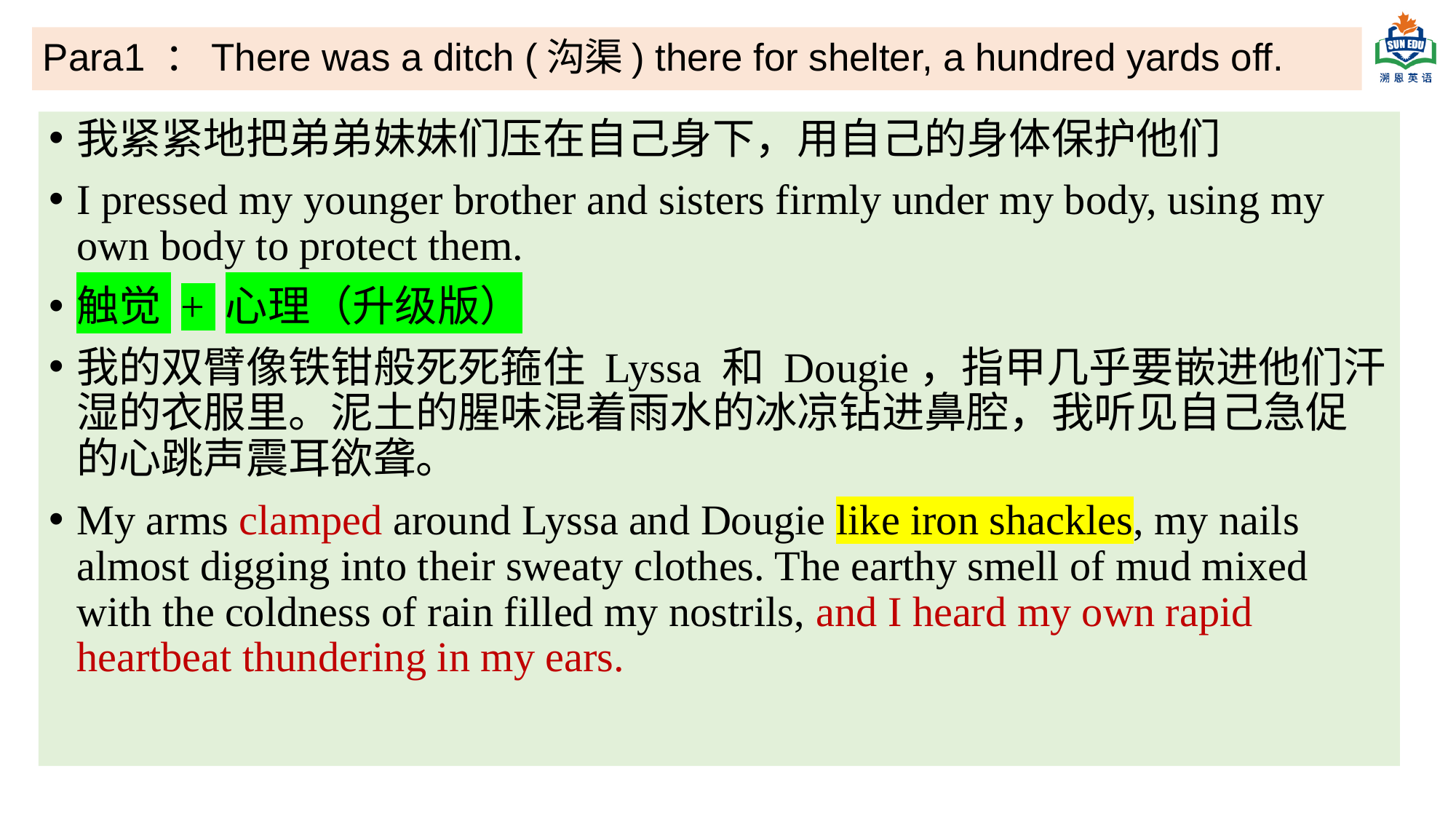

Para1 ：There was a ditch (沟渠) there for shelter, a hundred yards off.
我紧紧地把弟弟妹妹们压在自己身下，用自己的身体保护他们
I pressed my younger brother and sisters firmly under my body, using my own body to protect them.
触觉 + 心理（升级版）
我的双臂像铁钳般死死箍住 Lyssa 和 Dougie，指甲几乎要嵌进他们汗湿的衣服里。泥土的腥味混着雨水的冰凉钻进鼻腔，我听见自己急促的心跳声震耳欲聋。
My arms clamped around Lyssa and Dougie like iron shackles, my nails almost digging into their sweaty clothes. The earthy smell of mud mixed with the coldness of rain filled my nostrils, and I heard my own rapid heartbeat thundering in my ears.